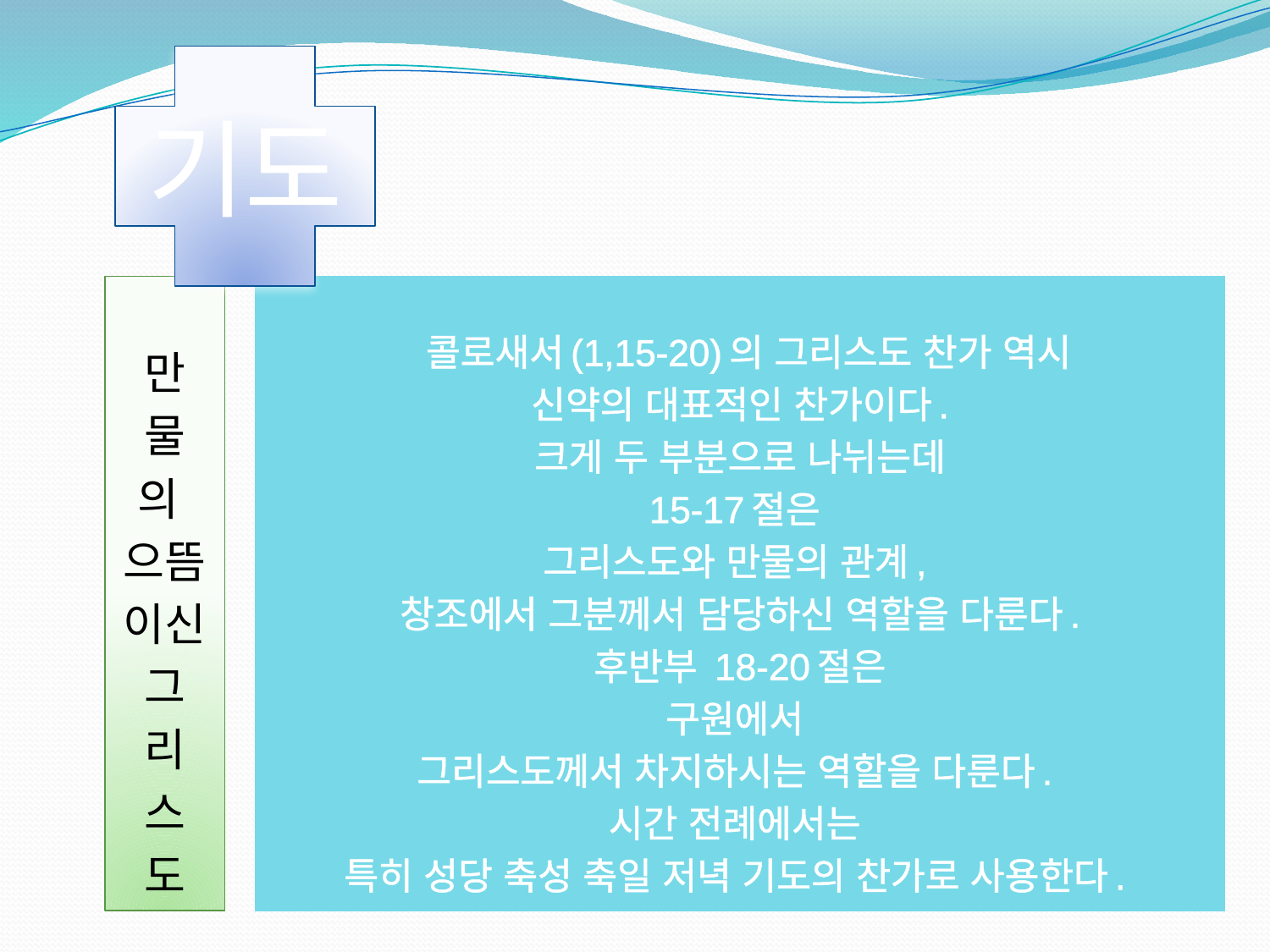

기도

만
물
의
으뜸
이신
그
리
스
도

 콜로새서(1,15-20)의 그리스도 찬가 역시
신약의 대표적인 찬가이다.
크게 두 부분으로 나뉘는데
15-17절은
그리스도와 만물의 관계,
창조에서 그분께서 담당하신 역할을 다룬다.
후반부 18-20절은
구원에서
그리스도께서 차지하시는 역할을 다룬다.
시간 전례에서는
특히 성당 축성 축일 저녁 기도의 찬가로 사용한다.